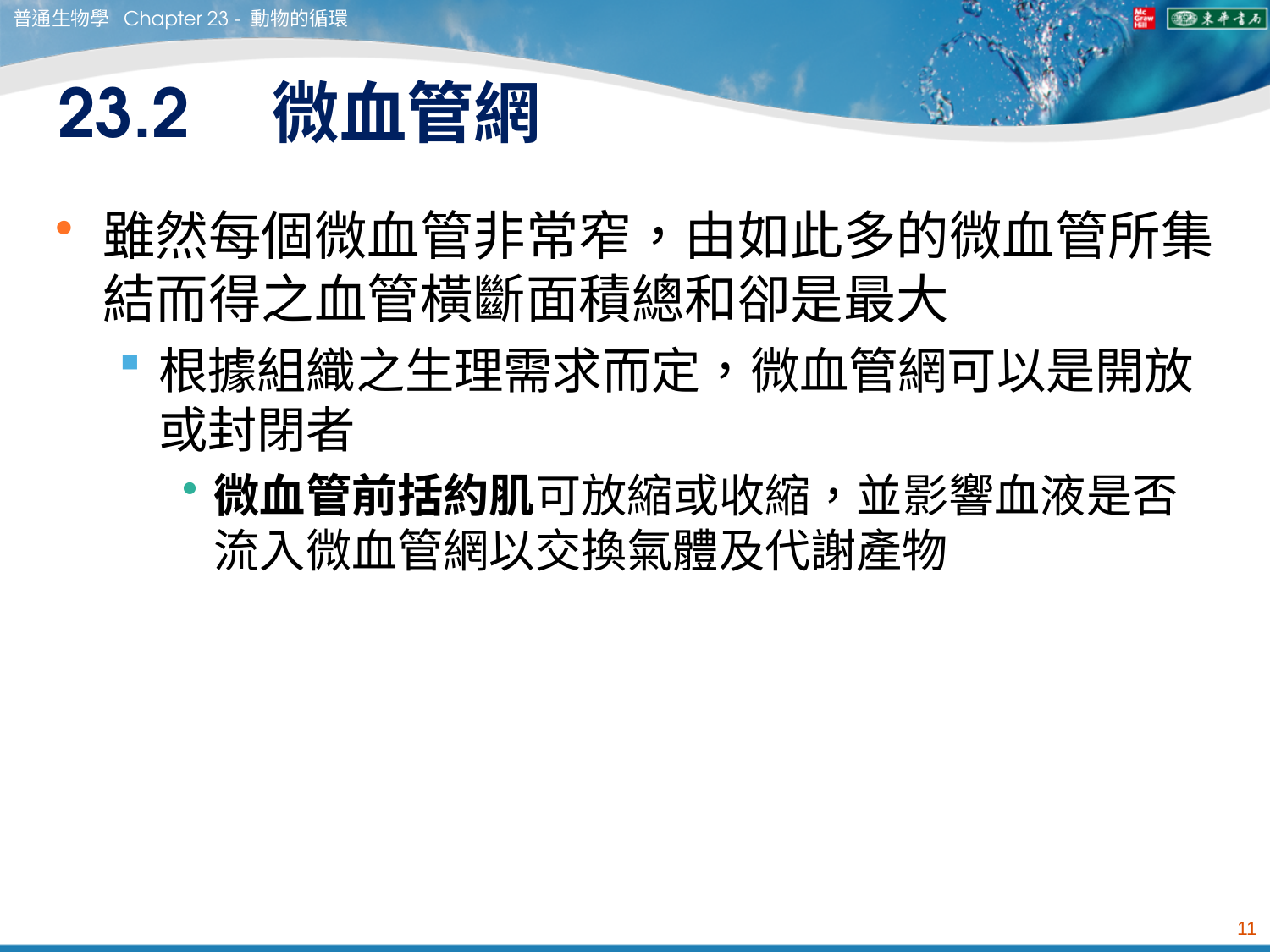

普通生物學  Chapter 23 - 動物的循環
# 23.2　微血管網
雖然每個微血管非常窄，由如此多的微血管所集結而得之血管橫斷面積總和卻是最大
根據組織之生理需求而定，微血管網可以是開放或封閉者
微血管前括約肌可放縮或收縮，並影響血液是否流入微血管網以交換氣體及代謝產物
11